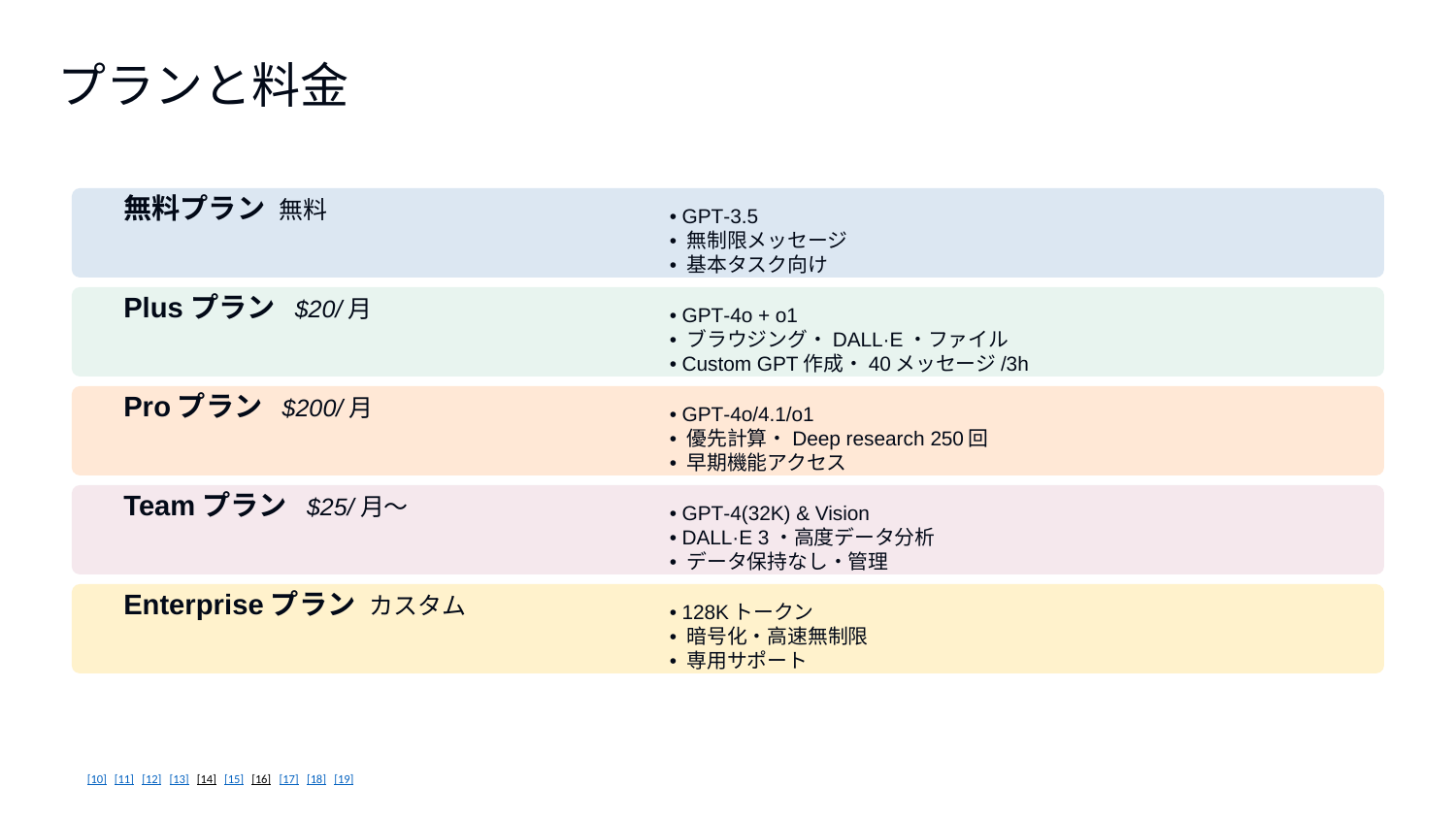

プランと料金

• GPT‑3.5
• 無制限メッセージ
• 基本タスク向け
無料プラン  無料

• GPT‑4o + o1
• ブラウジング・DALL·E・ファイル
• Custom GPT作成・40メッセージ/3h
Plusプラン  $20/月

• GPT‑4o/4.1/o1
• 優先計算・Deep research 250回
• 早期機能アクセス
Proプラン  $200/月

• GPT‑4(32K) & Vision
• DALL·E 3・高度データ分析
• データ保持なし・管理
Teamプラン  $25/月〜

• 128Kトークン
• 暗号化・高速無制限
• 専用サポート
Enterpriseプラン  カスタム

[10]   [11]   [12]   [13]   [14]   [15]   [16]   [17]   [18]   [19]